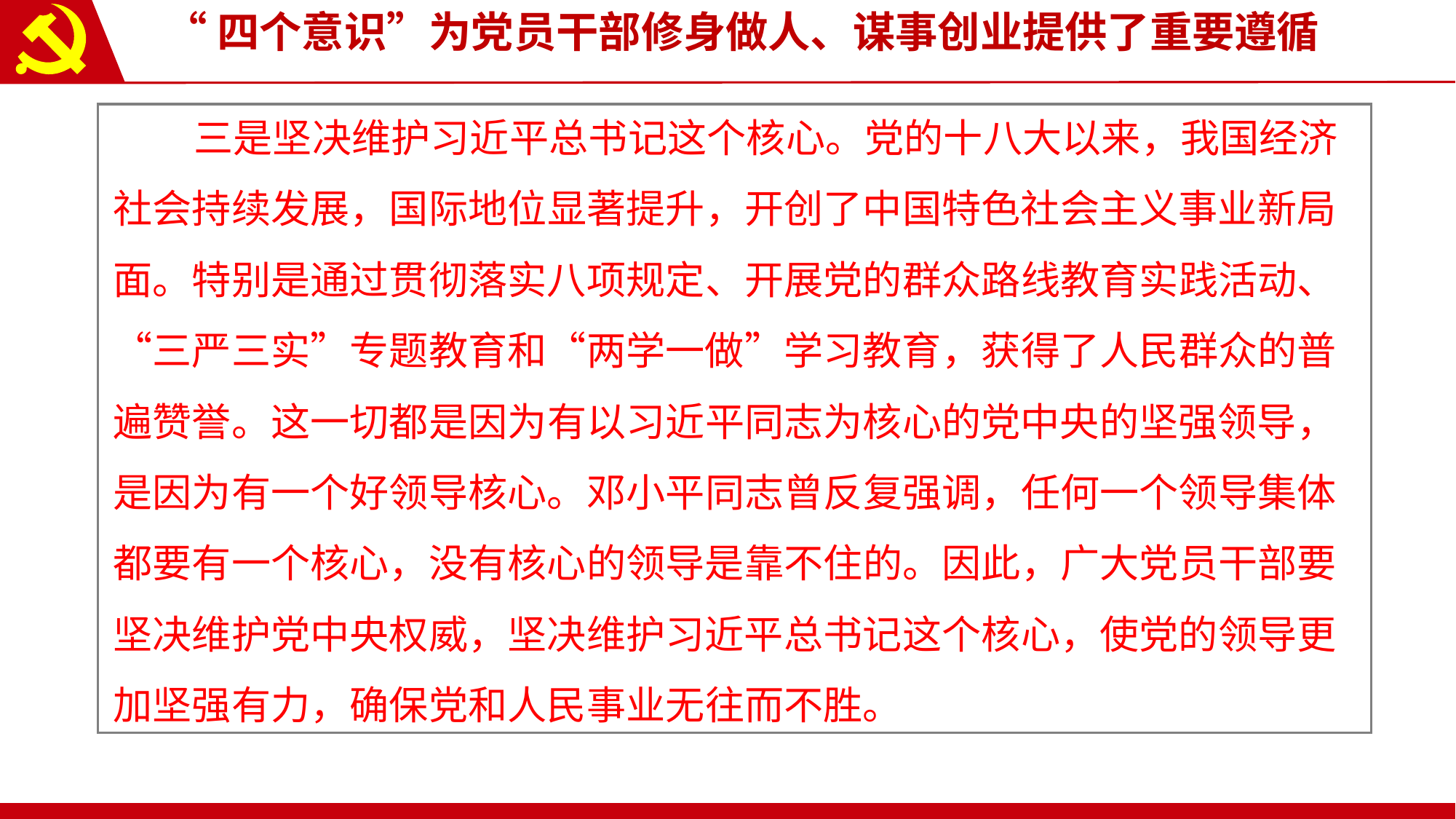

“四个意识”为党员干部修身做人、谋事创业提供了重要遵循
        三是坚决维护习近平总书记这个核心。党的十八大以来，我国经济社会持续发展，国际地位显著提升，开创了中国特色社会主义事业新局面。特别是通过贯彻落实八项规定、开展党的群众路线教育实践活动、“三严三实”专题教育和“两学一做”学习教育，获得了人民群众的普遍赞誉。这一切都是因为有以习近平同志为核心的党中央的坚强领导，是因为有一个好领导核心。邓小平同志曾反复强调，任何一个领导集体都要有一个核心，没有核心的领导是靠不住的。因此，广大党员干部要坚决维护党中央权威，坚决维护习近平总书记这个核心，使党的领导更加坚强有力，确保党和人民事业无往而不胜。